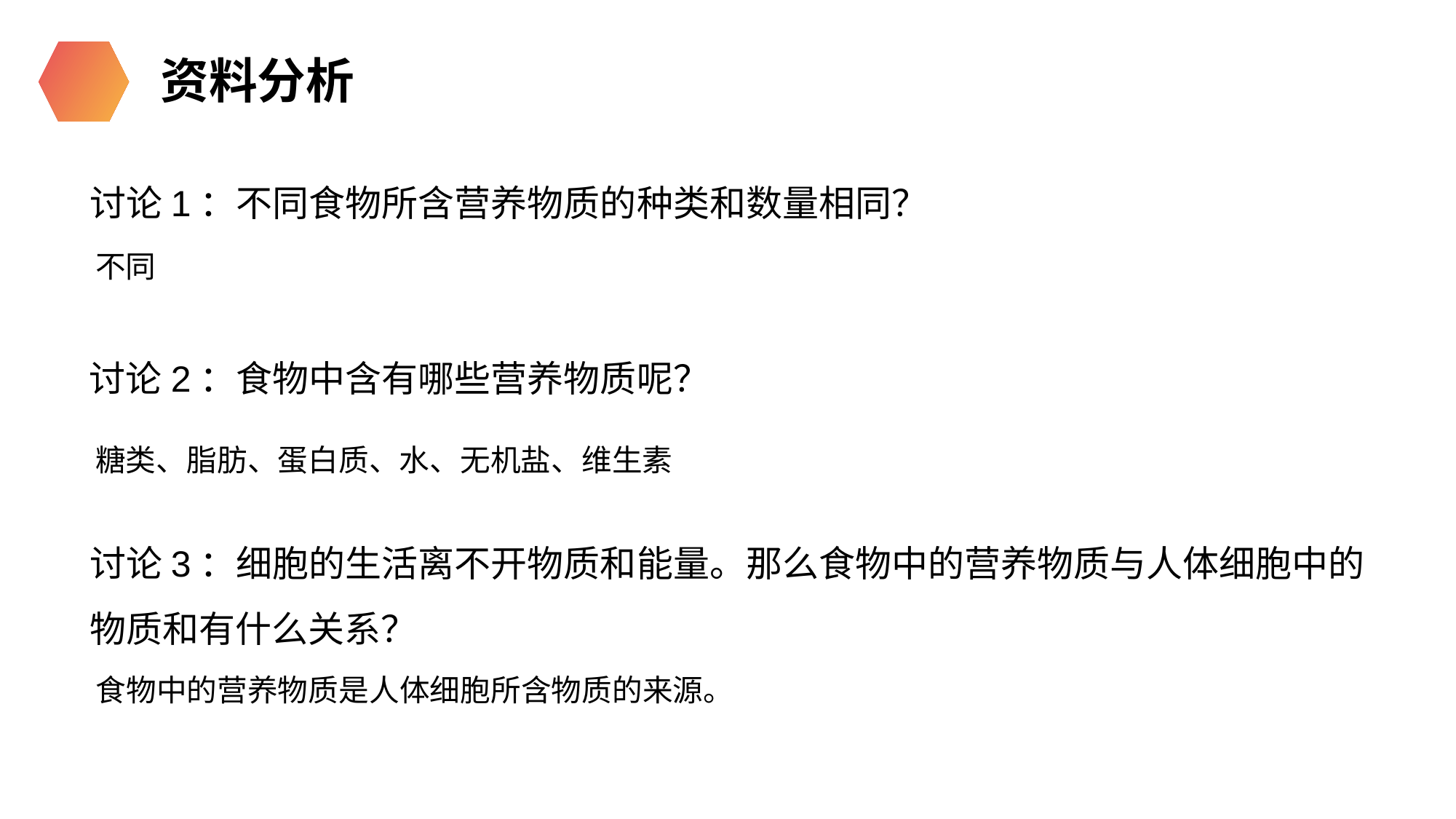

资料分析
讨论1：不同食物所含营养物质的种类和数量相同？
不同
讨论2：食物中含有哪些营养物质呢？
糖类、脂肪、蛋白质、水、无机盐、维生素
讨论3：细胞的生活离不开物质和能量。那么食物中的营养物质与人体细胞中的物质和有什么关系？

食物中的营养物质是人体细胞所含物质的来源。